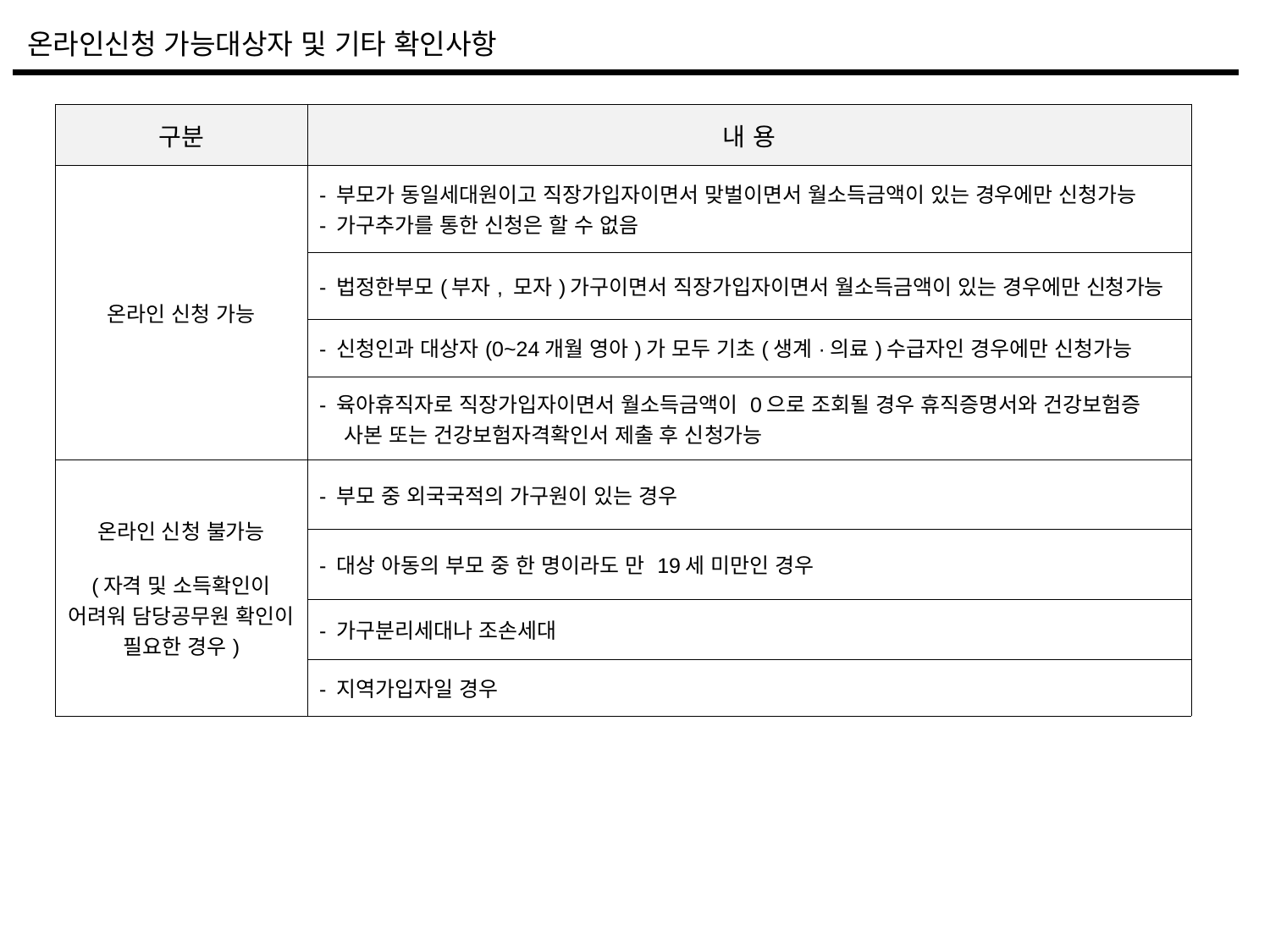

온라인신청 가능대상자 및 기타 확인사항
| 구분 | 내 용 |
| --- | --- |
| 온라인 신청 가능 | - 부모가 동일세대원이고 직장가입자이면서 맞벌이면서 월소득금액이 있는 경우에만 신청가능 - 가구추가를 통한 신청은 할 수 없음 |
|  | - 법정한부모(부자, 모자)가구이면서 직장가입자이면서 월소득금액이 있는 경우에만 신청가능 |
|  | - 신청인과 대상자(0~24개월 영아)가 모두 기초(생계·의료)수급자인 경우에만 신청가능 |
|  | - 육아휴직자로 직장가입자이면서 월소득금액이 0으로 조회될 경우 휴직증명서와 건강보험증 사본 또는 건강보험자격확인서 제출 후 신청가능 |
| 온라인 신청 불가능 (자격 및 소득확인이 어려워 담당공무원 확인이 필요한 경우) | - 부모 중 외국국적의 가구원이 있는 경우 |
|  | - 대상 아동의 부모 중 한 명이라도 만 19세 미만인 경우 |
|  | - 가구분리세대나 조손세대 |
|  | - 지역가입자일 경우 |